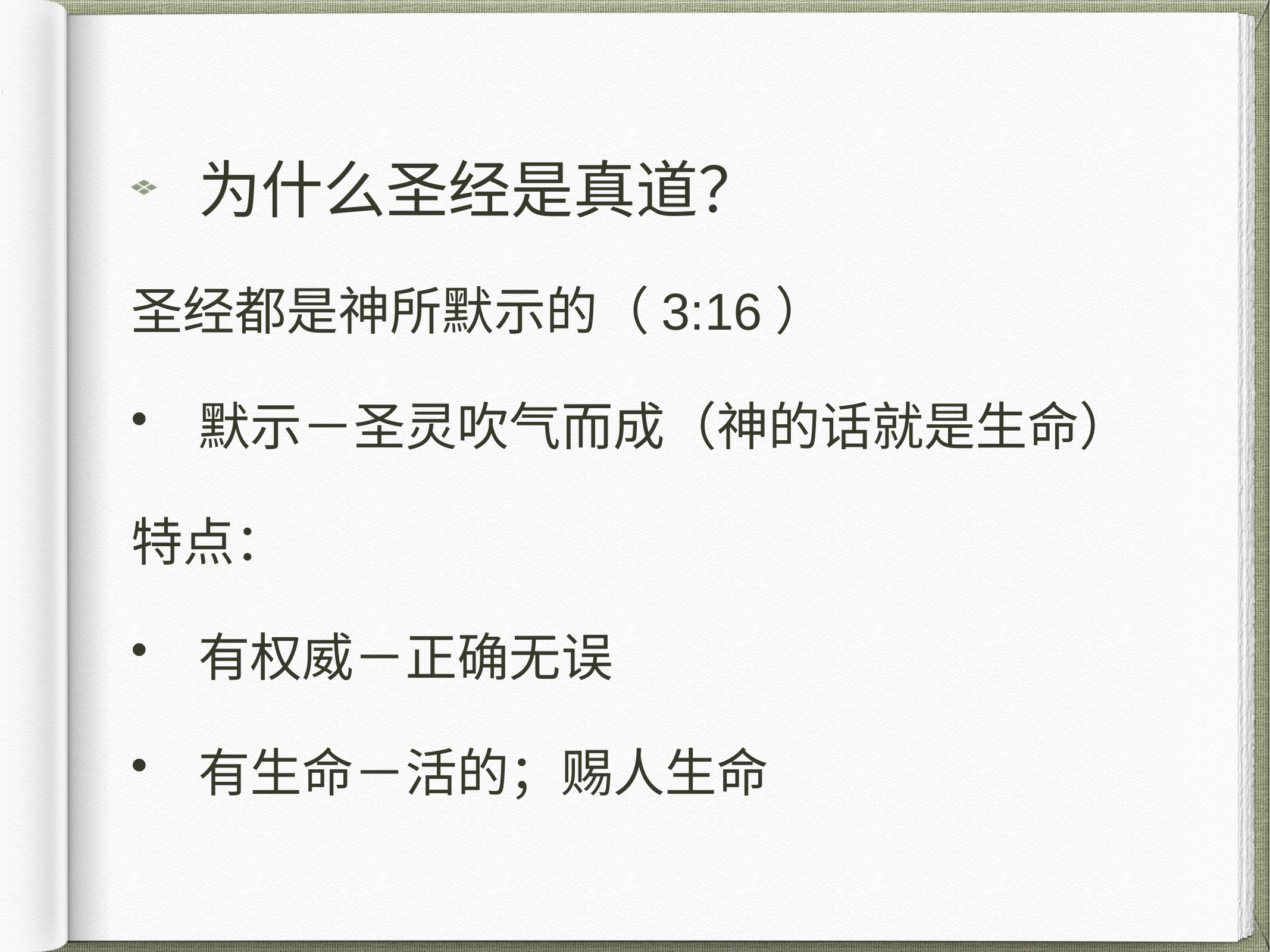

为什么圣经是真道？
圣经都是神所默示的（3:16）
默示－圣灵吹气而成（神的话就是生命）
特点：
有权威－正确无误
有生命－活的；赐人生命
5